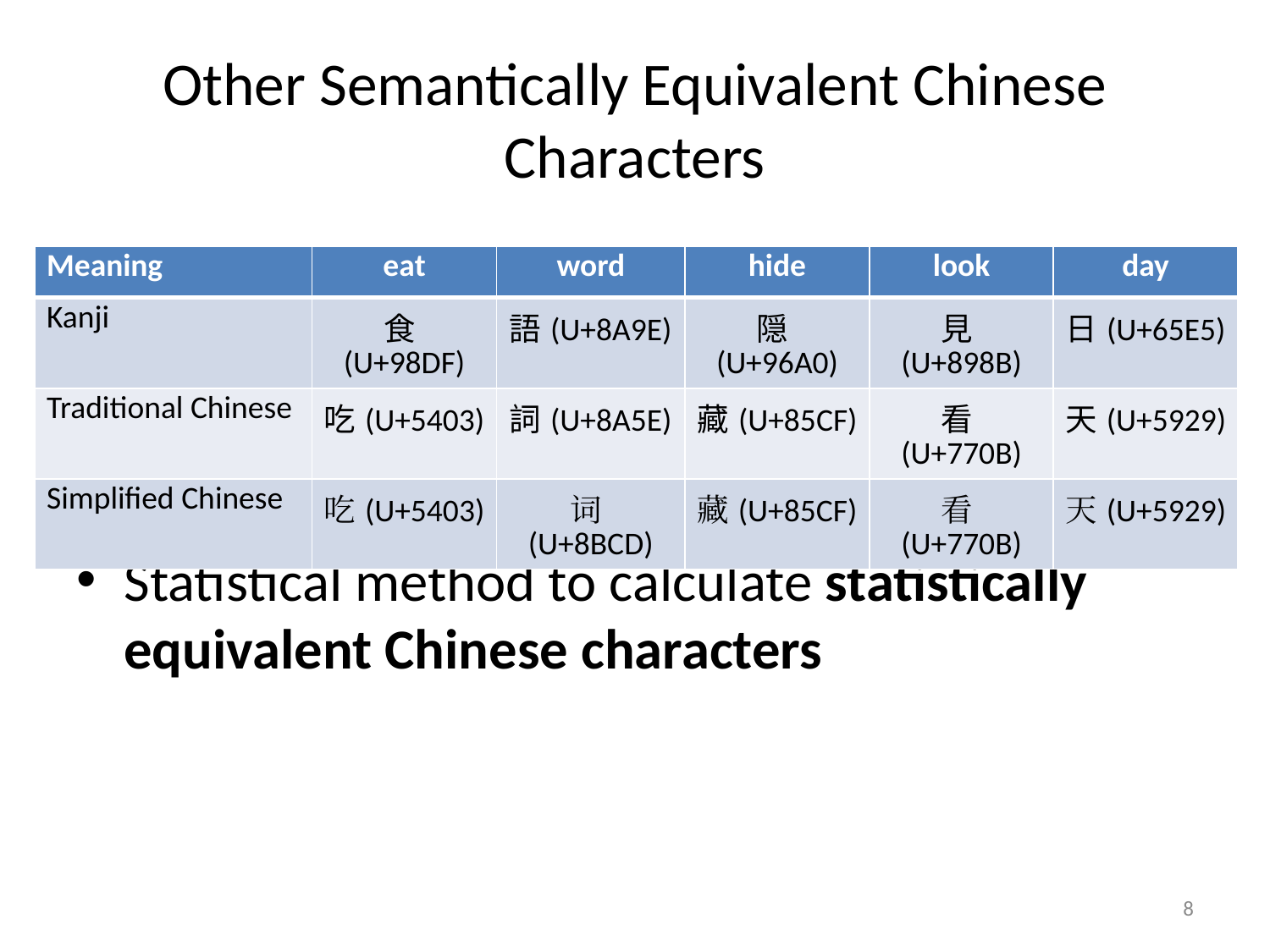

# Other Semantically Equivalent Chinese Characters

There are no available resources
Statistical method to calculate statistically equivalent Chinese characters
| Meaning | eat | word | hide | look | day |
| --- | --- | --- | --- | --- | --- |
| Kanji | 食(U+98DF) | 語(U+8A9E) | 隠(U+96A0) | 見(U+898B) | 日(U+65E5) |
| Traditional Chinese | 吃(U+5403) | 詞(U+8A5E) | 藏(U+85CF) | 看(U+770B) | 天(U+5929) |
| Simplified Chinese | 吃(U+5403) | 词(U+8BCD) | 藏(U+85CF) | 看(U+770B) | 天(U+5929) |
8